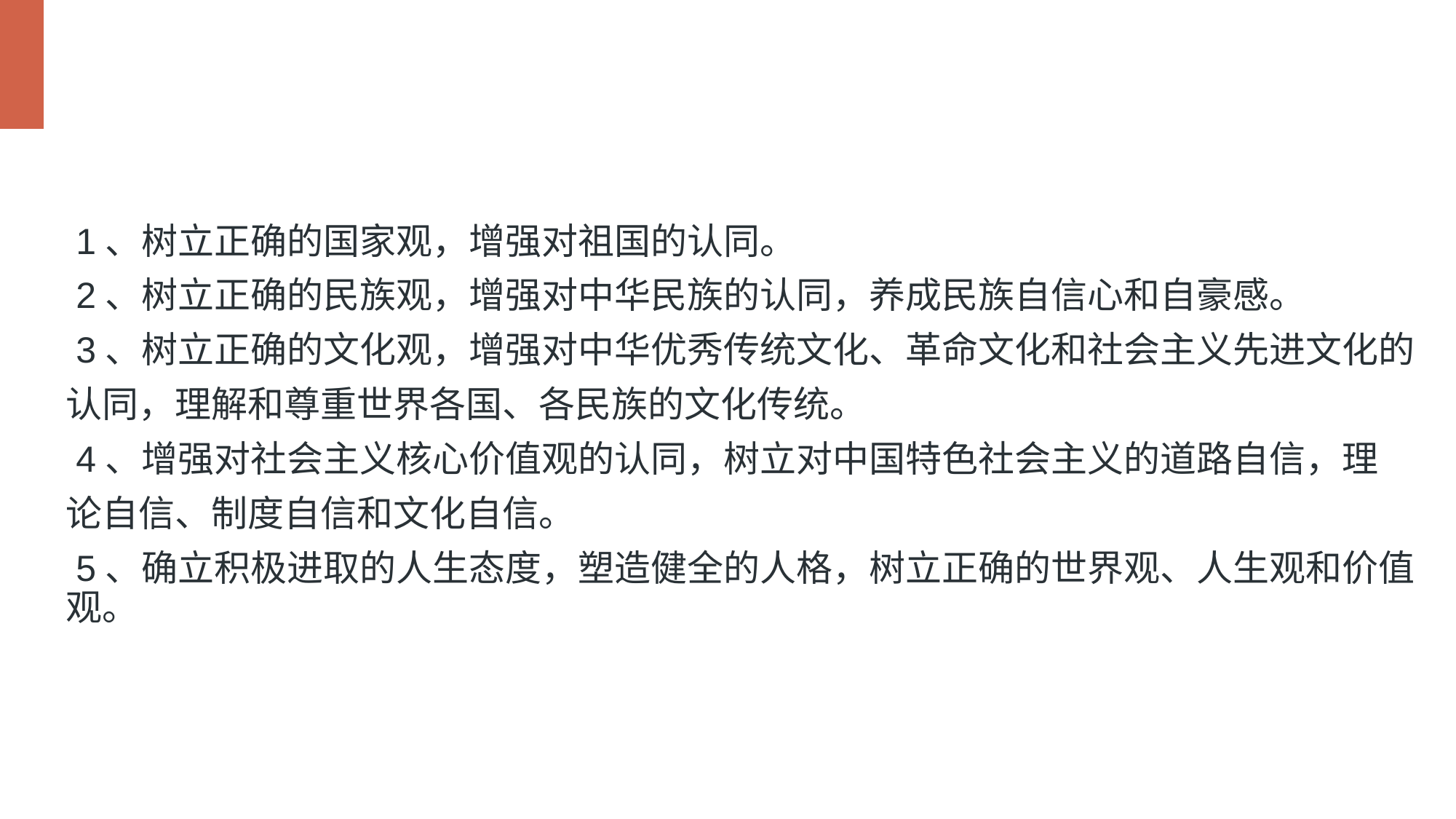

1、树立正确的国家观，增强对祖国的认同。
 2、树立正确的民族观，增强对中华民族的认同，养成民族自信心和自豪感。
 3、树立正确的文化观，增强对中华优秀传统文化、革命文化和社会主义先进文化的
认同，理解和尊重世界各国、各民族的文化传统。
 4、增强对社会主义核心价值观的认同，树立对中国特色社会主义的道路自信，理
论自信、制度自信和文化自信。
 5、确立积极进取的人生态度，塑造健全的人格，树立正确的世界观、人生观和价值观。